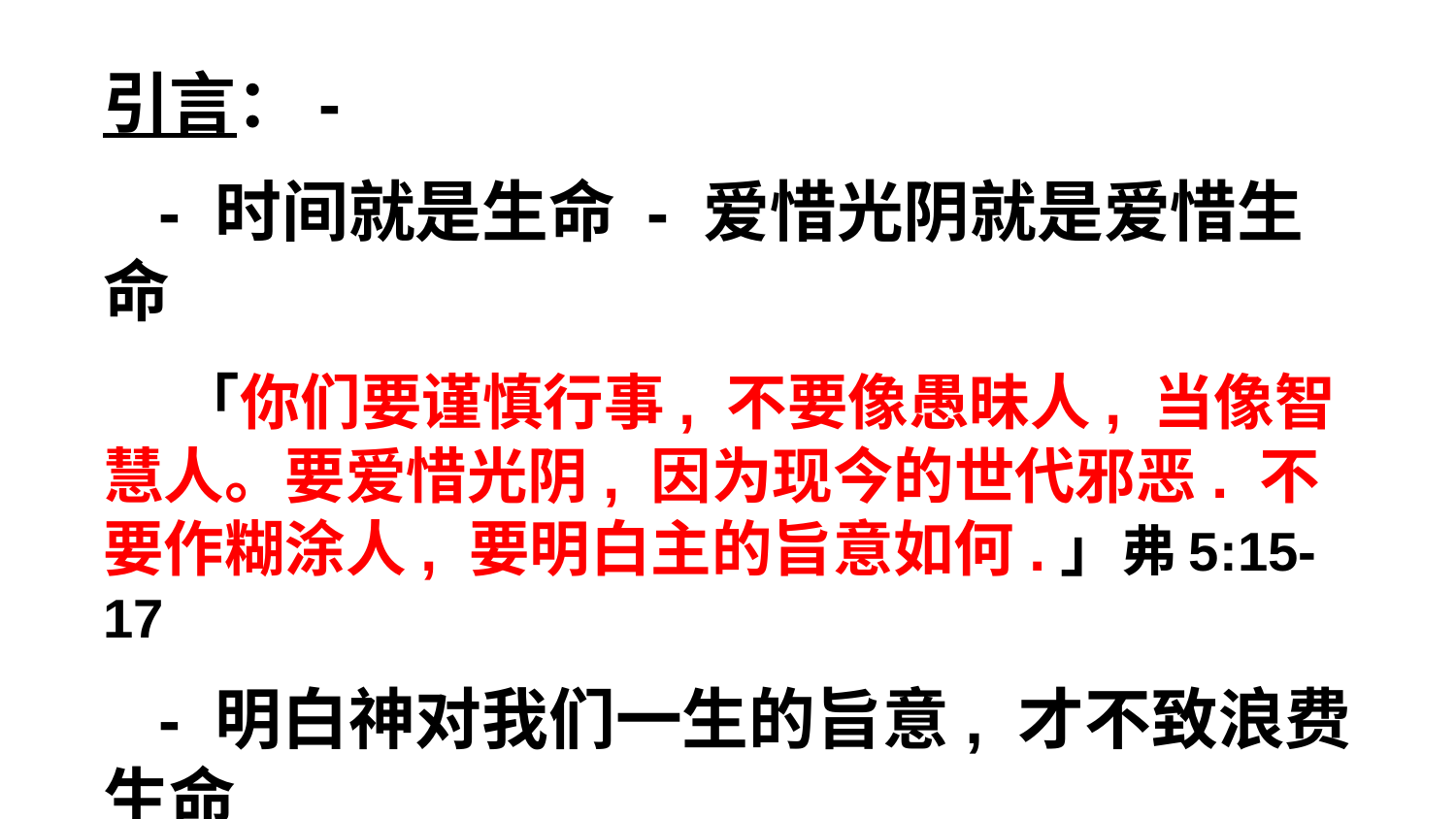

引言：-
   - 时间就是生命 - 爱惜光阴就是爱惜生命
    「你们要谨慎行事, 不要像愚昧人, 当像智慧人。要爱惜光阴, 因为现今的世代邪恶. 不要作糊涂人, 要明白主的旨意如何.」弗5:15-17
   - 明白神对我们一生的旨意, 才不致浪费生命